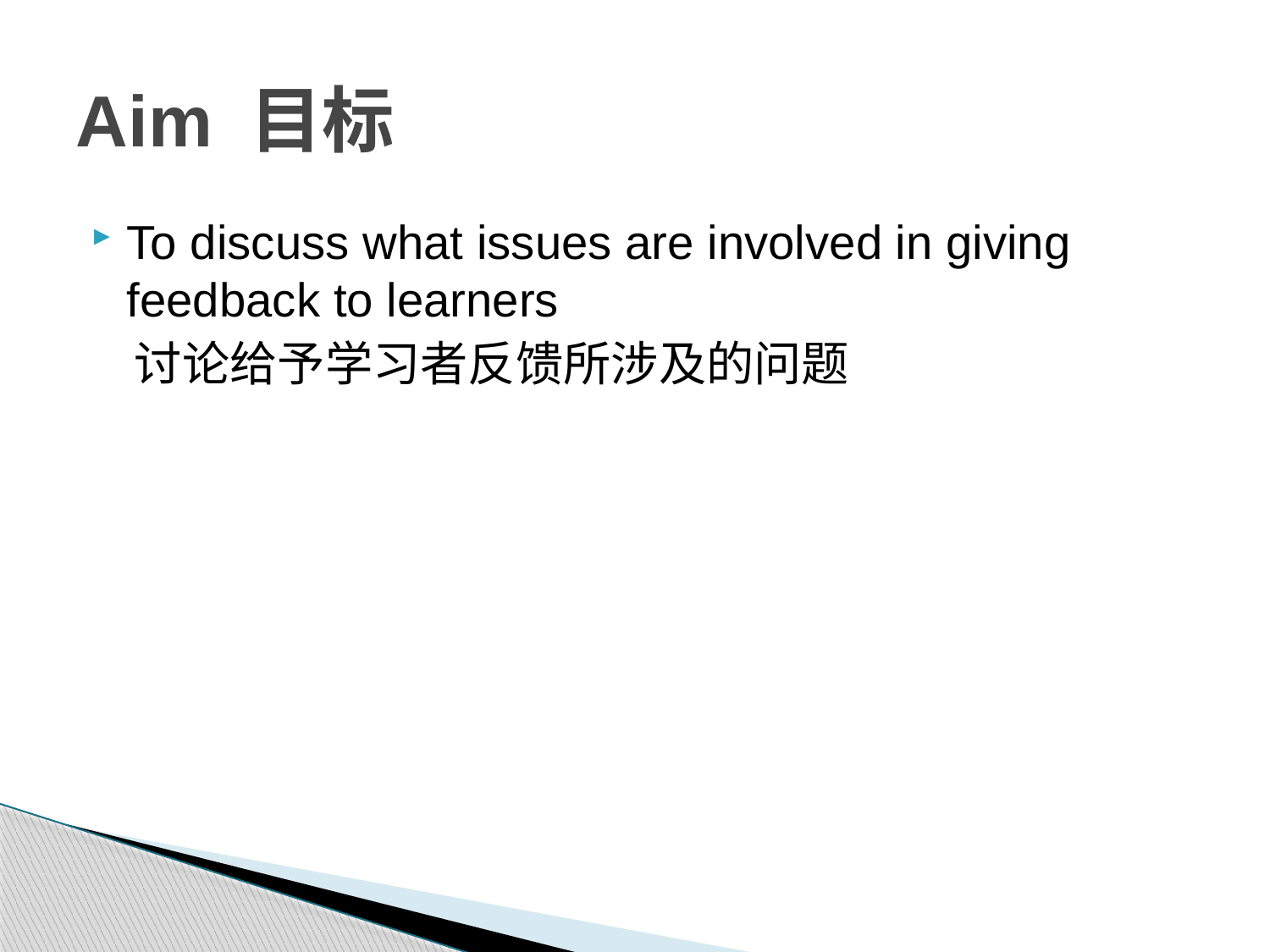

# Aim 目标
To discuss what issues are involved in giving feedback to learners
   讨论给予学习者反馈所涉及的问题